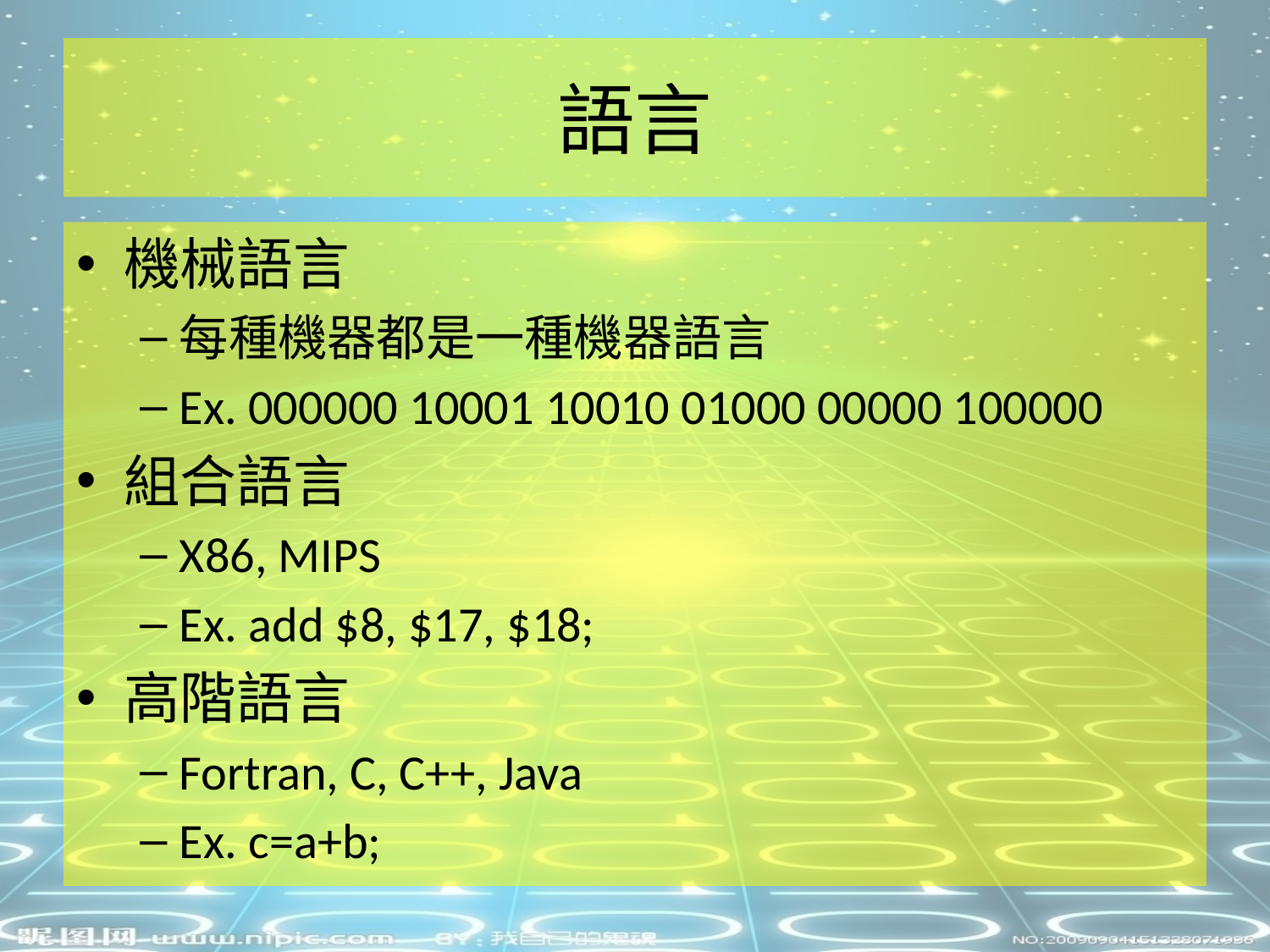

# 語言
機械語言
每種機器都是一種機器語言
Ex. 000000 10001 10010 01000 00000 100000
組合語言
X86, MIPS
Ex. add $8, $17, $18;
高階語言
Fortran, C, C++, Java
Ex. c=a+b;